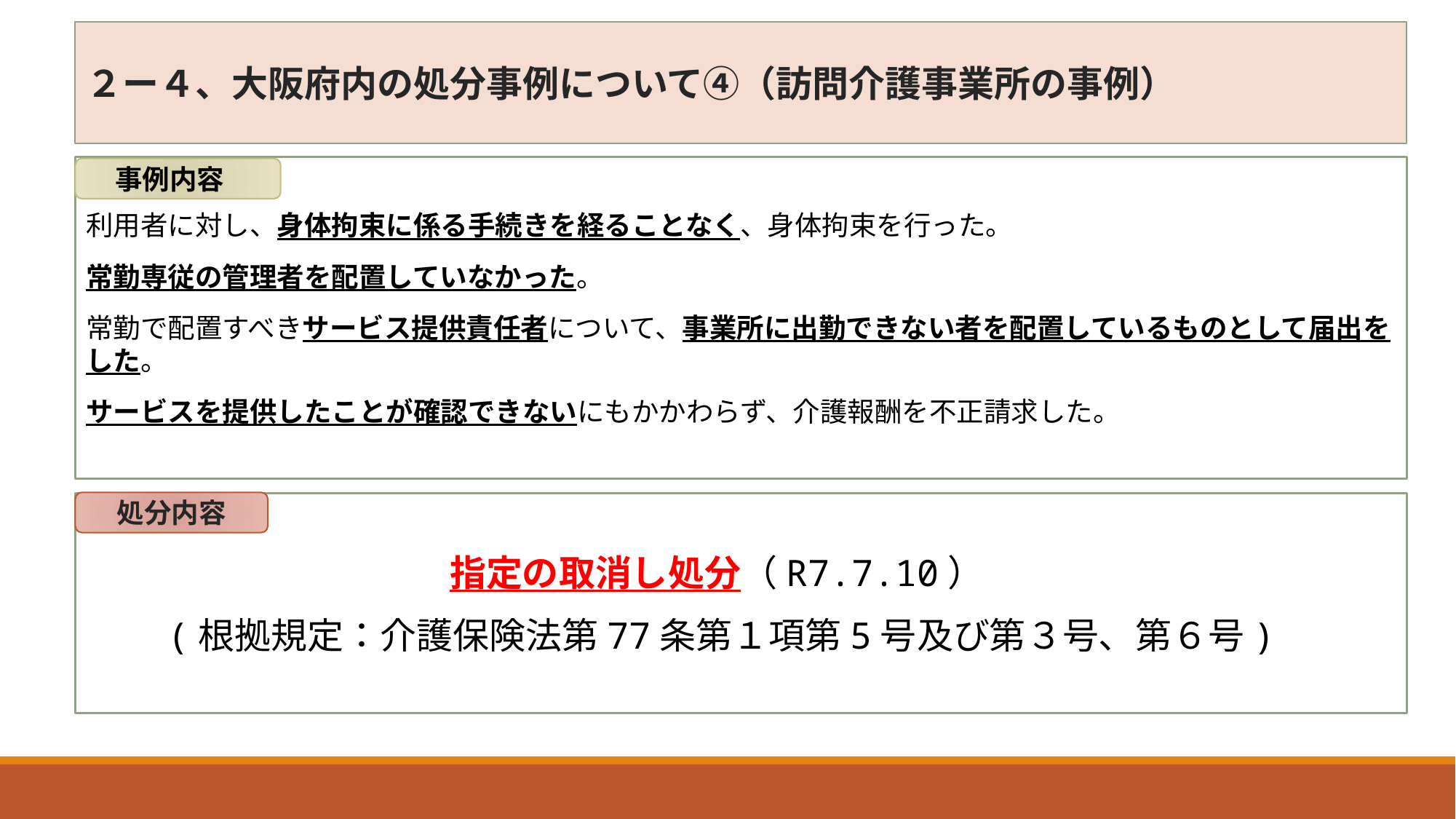

２ー４、大阪府内の処分事例について④（訪問介護事業所の事例）
利用者に対し、身体拘束に係る手続きを経ることなく、身体拘束を行った。
常勤専従の管理者を配置していなかった。
常勤で配置すべきサービス提供責任者について、事業所に出勤できない者を配置しているものとして届出をした。
サービスを提供したことが確認できないにもかかわらず、介護報酬を不正請求した。
　事例内容
処分内容
　　　　　　　　　　指定の取消し処分（R7.7.10）
　　(根拠規定：介護保険法第77条第１項第5号及び第３号、第６号)